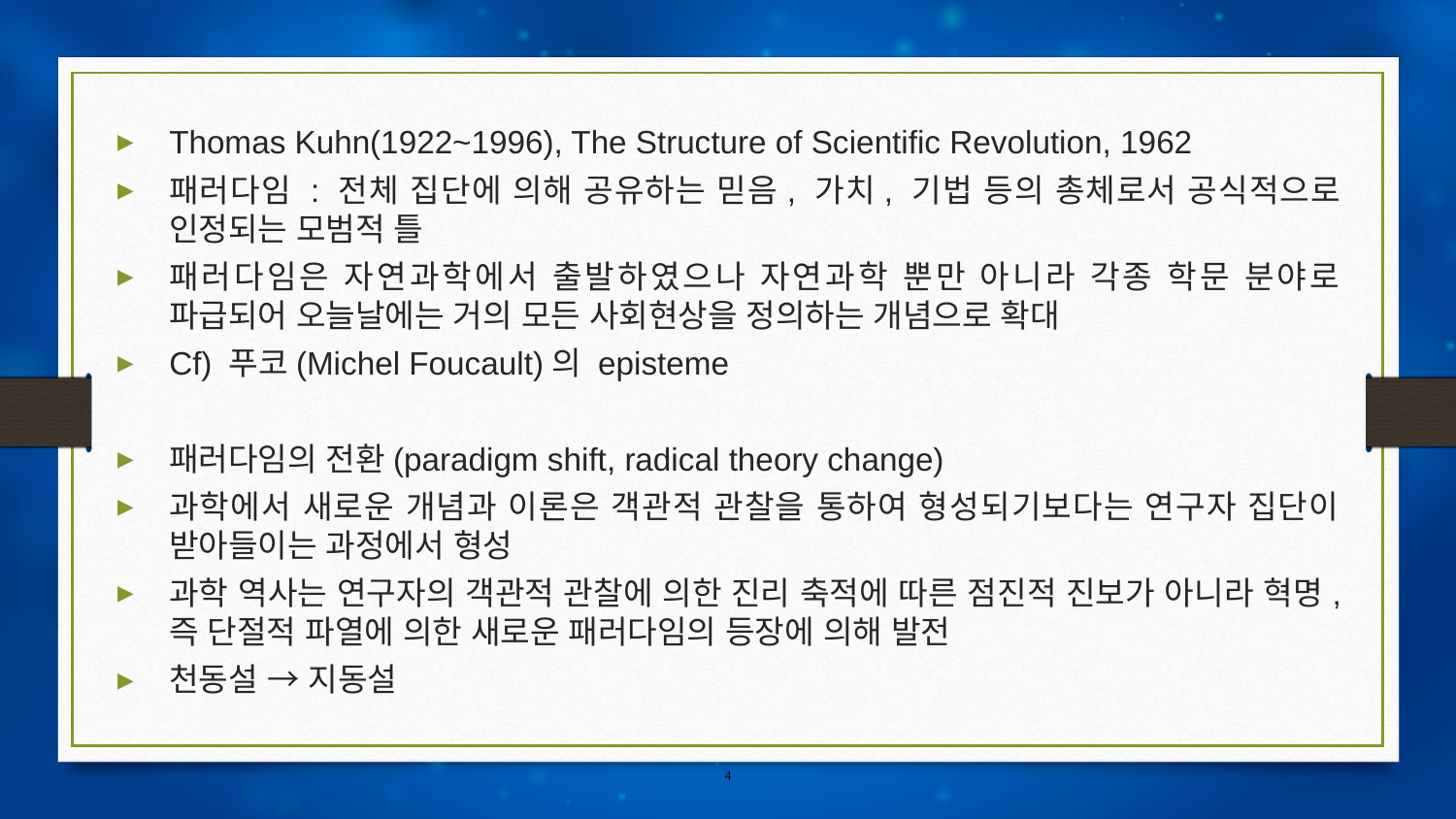

Thomas Kuhn(1922~1996), The Structure of Scientific Revolution, 1962
패러다임 : 전체 집단에 의해 공유하는 믿음, 가치, 기법 등의 총체로서 공식적으로 인정되는 모범적 틀
패러다임은 자연과학에서 출발하였으나 자연과학 뿐만 아니라 각종 학문 분야로 파급되어 오늘날에는 거의 모든 사회현상을 정의하는 개념으로 확대
Cf) 푸코(Michel Foucault)의 episteme

패러다임의 전환(paradigm shift, radical theory change)
과학에서 새로운 개념과 이론은 객관적 관찰을 통하여 형성되기보다는 연구자 집단이 받아들이는 과정에서 형성
과학 역사는 연구자의 객관적 관찰에 의한 진리 축적에 따른 점진적 진보가 아니라 혁명, 즉 단절적 파열에 의한 새로운 패러다임의 등장에 의해 발전
천동설 → 지동설
4